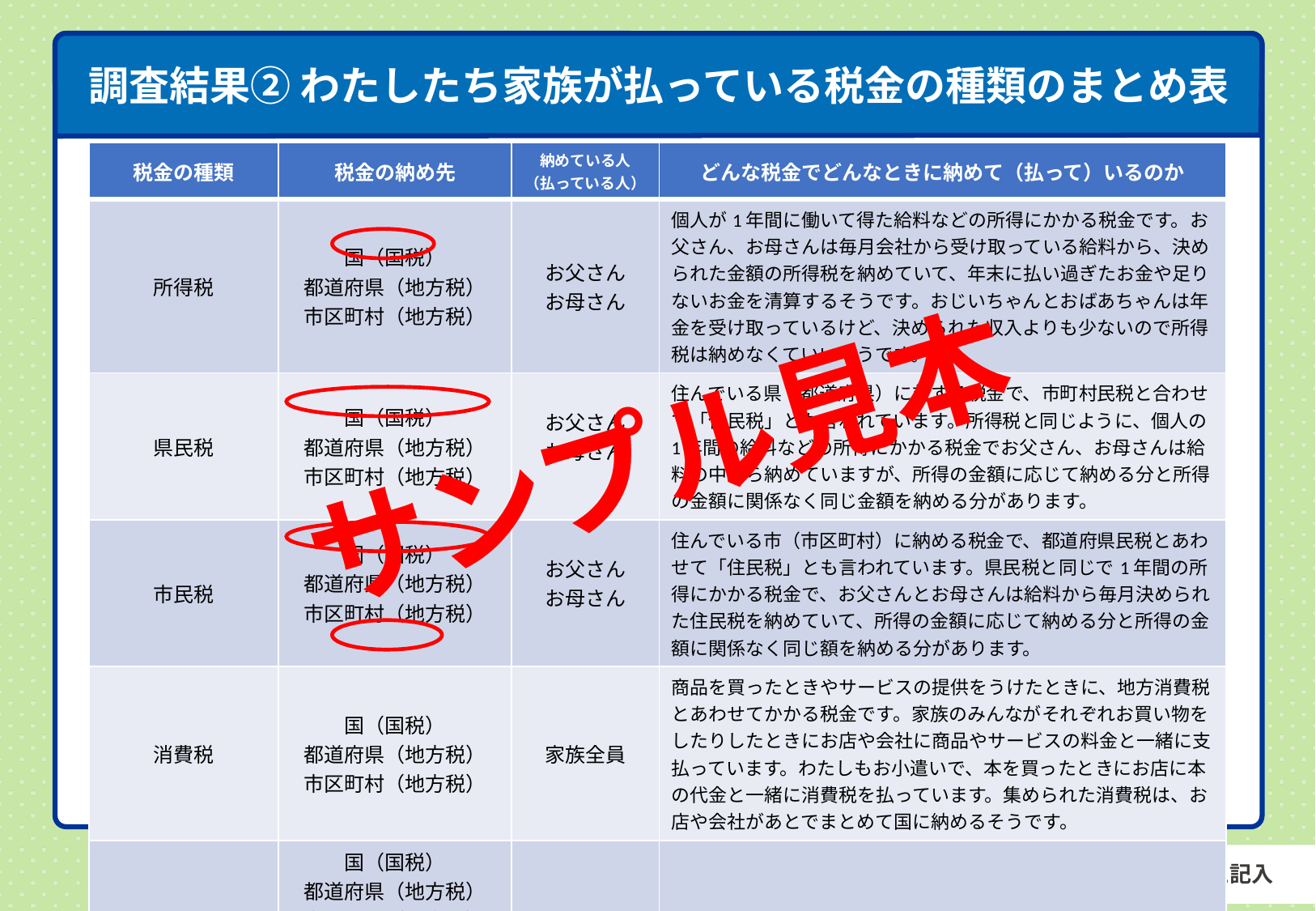

調査結果② わたしたち家族が払っている税金の種類のまとめ表

| 税金の種類 | 税金の納め先 | 納めている人 （払っている人） | どんな税金でどんなときに納めて（払って）いるのか |
| --- | --- | --- | --- |
| 所得税 | 国（国税） 都道府県（地方税） 市区町村（地方税） | お父さん お母さん | 個人が1年間に働いて得た給料などの所得にかかる税金です。お父さん、お母さんは毎月会社から受け取っている給料から、決められた金額の所得税を納めていて、年末に払い過ぎたお金や足りないお金を清算するそうです。おじいちゃんとおばあちゃんは年金を受け取っているけど、決められた収入よりも少ないので所得税は納めなくていいそうです。 |
| 県民税 | 国（国税） 都道府県（地方税） 市区町村（地方税） | お父さん お母さん | 住んでいる県（都道府県）に対する税金で、市町村民税と合わせて「住民税」とも言われています。所得税と同じように、個人の1年間の給料などの所得にかかる税金でお父さん、お母さんは給料の中から納めていますが、所得の金額に応じて納める分と所得の金額に関係なく同じ金額を納める分があります。 |
| 市民税 | 国（国税） 都道府県（地方税） 市区町村（地方税） | お父さん お母さん | 住んでいる市（市区町村）に納める税金で、都道府県民税とあわせて「住民税」とも言われています。県民税と同じで1年間の所得にかかる税金で、お父さんとお母さんは給料から毎月決められた住民税を納めていて、所得の金額に応じて納める分と所得の金額に関係なく同じ額を納める分があります。 |
| 消費税 | 国（国税） 都道府県（地方税） 市区町村（地方税） | 家族全員 | 商品を買ったときやサービスの提供をうけたときに、地方消費税とあわせてかかる税金です。家族のみんながそれぞれお買い物をしたりしたときにお店や会社に商品やサービスの料金と一緒に支払っています。わたしもお小遣いで、本を買ったときにお店に本の代金と一緒に消費税を払っています。集められた消費税は、お店や会社があとでまとめて国に納めるそうです。 |
|  | 国（国税） 都道府県（地方税） 市区町村（地方税） |  |  |
調べ方

サンプル見本

調べ方

調べ方

〇ねん　〇くみ　なまえ記入